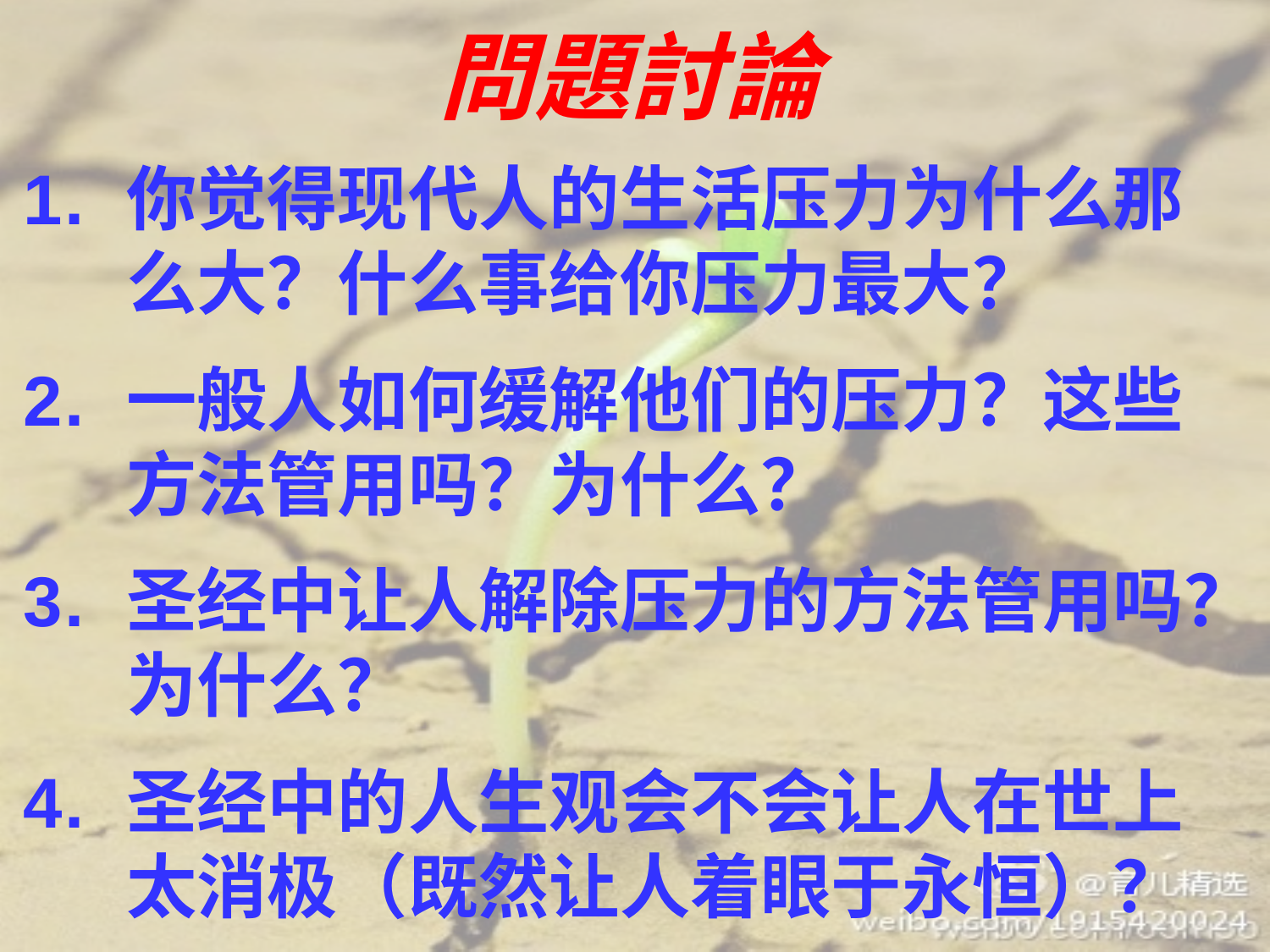

問題討論
你觉得现代人的生活压力为什么那么大？什么事给你压力最大？
一般人如何缓解他们的压力？这些方法管用吗？为什么？
圣经中让人解除压力的方法管用吗？为什么？
圣经中的人生观会不会让人在世上太消极（既然让人着眼于永恒）？